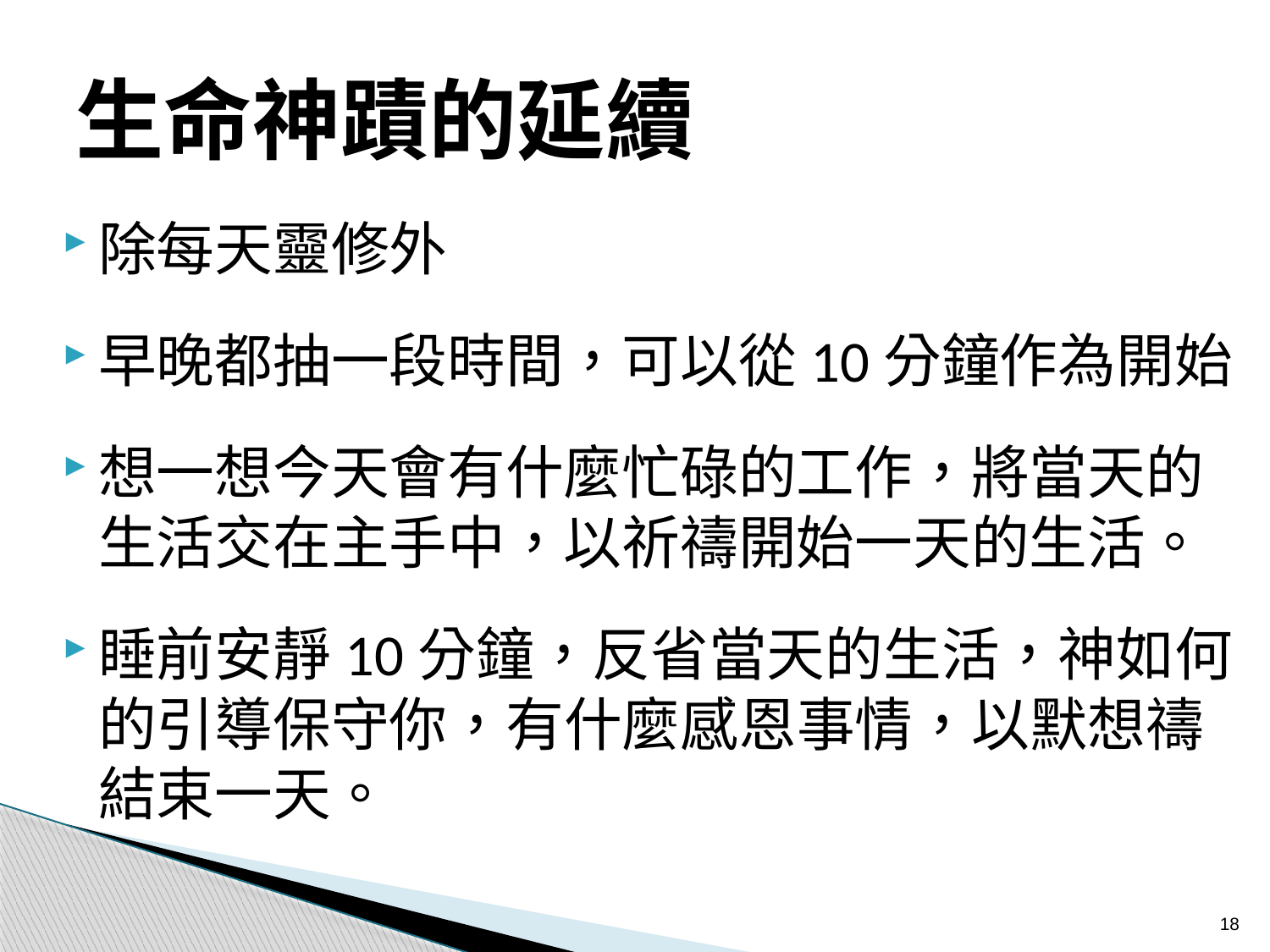

# 生命神蹟的延續
除每天靈修外
早晚都抽一段時間，可以從10分鐘作為開始
想一想今天會有什麼忙碌的工作，將當天的生活交在主手中，以祈禱開始一天的生活。
睡前安靜10分鐘，反省當天的生活，神如何的引導保守你，有什麼感恩事情，以默想禱結束一天。
18